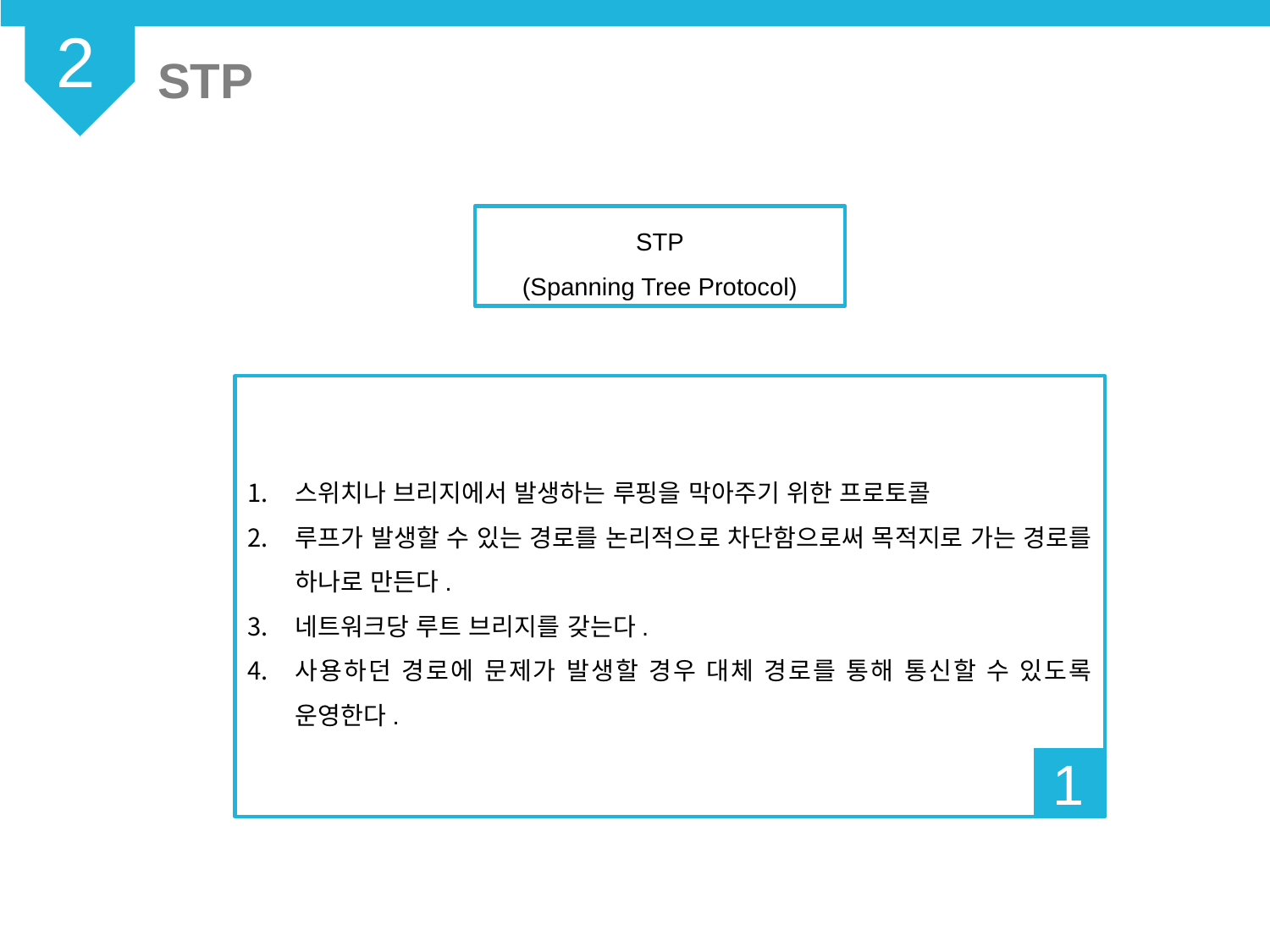

2

STP
STP
(Spanning Tree Protocol)
스위치나 브리지에서 발생하는 루핑을 막아주기 위한 프로토콜
루프가 발생할 수 있는 경로를 논리적으로 차단함으로써 목적지로 가는 경로를 하나로 만든다.
네트워크당 루트 브리지를 갖는다.
사용하던 경로에 문제가 발생할 경우 대체 경로를 통해 통신할 수 있도록 운영한다.
1